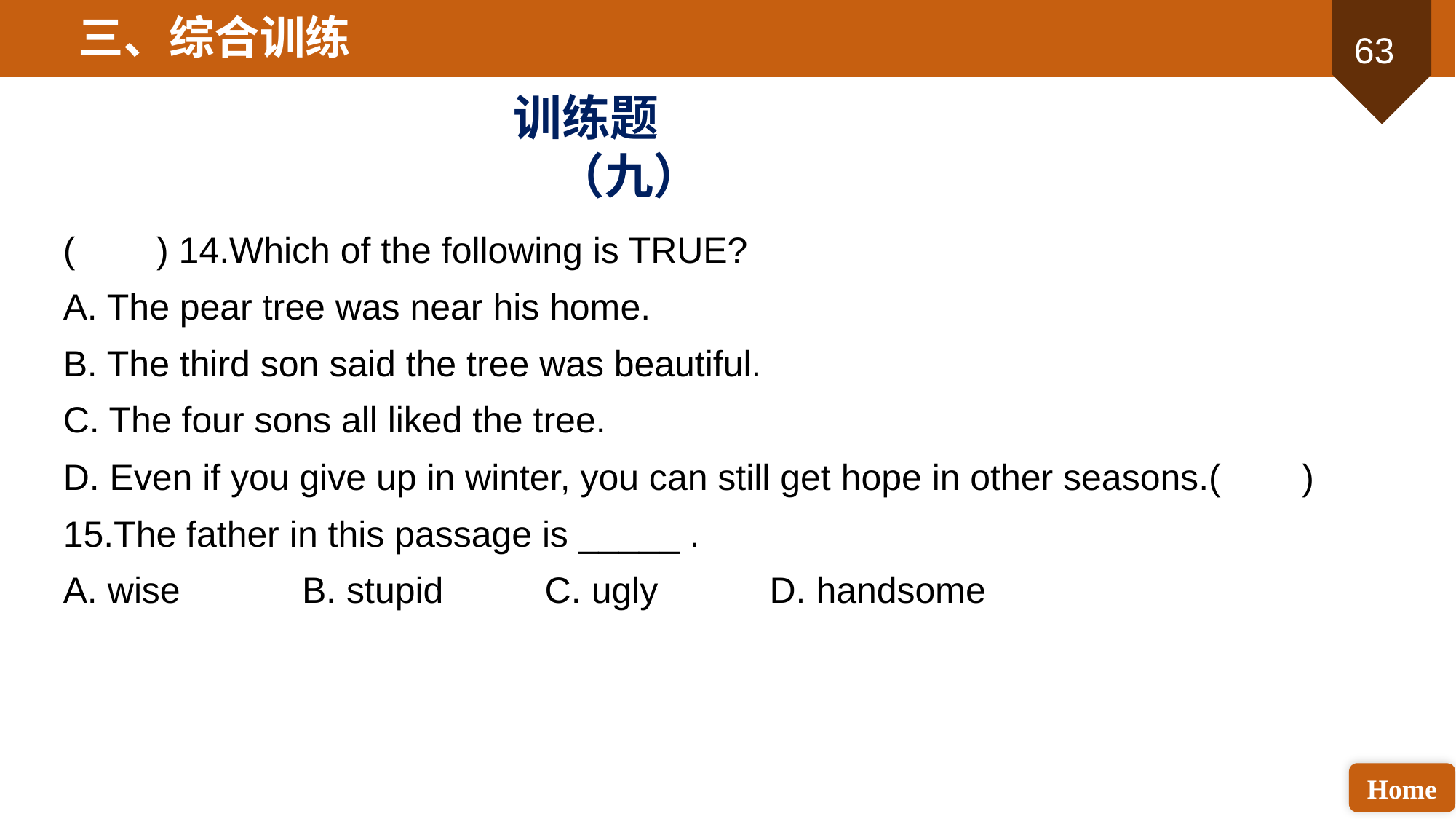

三、综合训练
训练题（九）
(        ) 14.Which of the following is TRUE?
A. The pear tree was near his home.
B. The third son said the tree was beautiful.
C. The four sons all liked the tree.
D. Even if you give up in winter, you can still get hope in other seasons.(        ) 15.The father in this passage is _____ .
A. wise            B. stupid          C. ugly           D. handsome